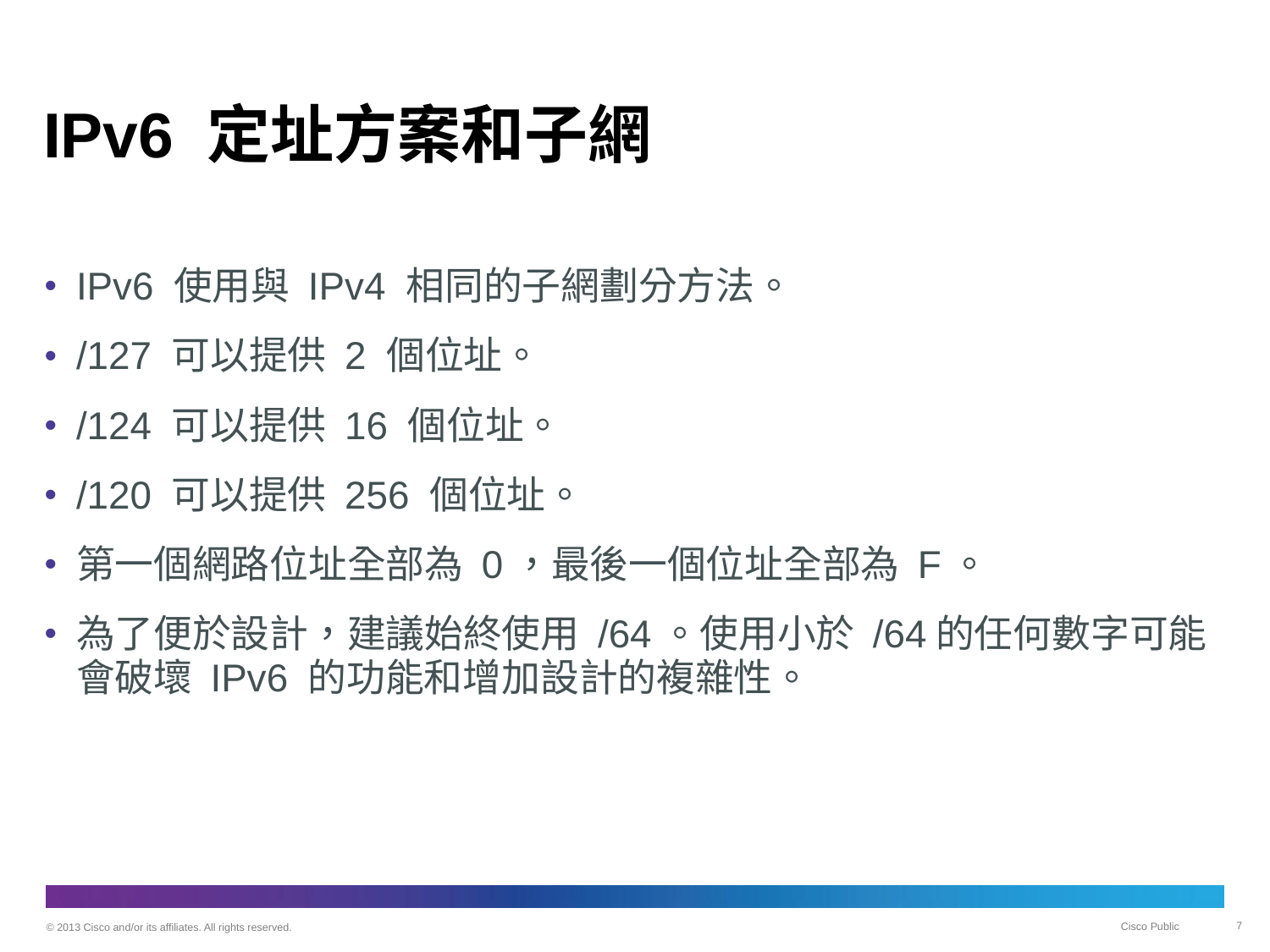

# IPv6 定址方案和子網

IPv6 使用與 IPv4 相同的子網劃分方法。
/127 可以提供 2 個位址。
/124 可以提供 16 個位址。
/120 可以提供 256 個位址。
第一個網路位址全部為 0，最後一個位址全部為 F。
為了便於設計，建議始終使用 /64。使用小於 /64的任何數字可能會破壞 IPv6 的功能和增加設計的複雜性。